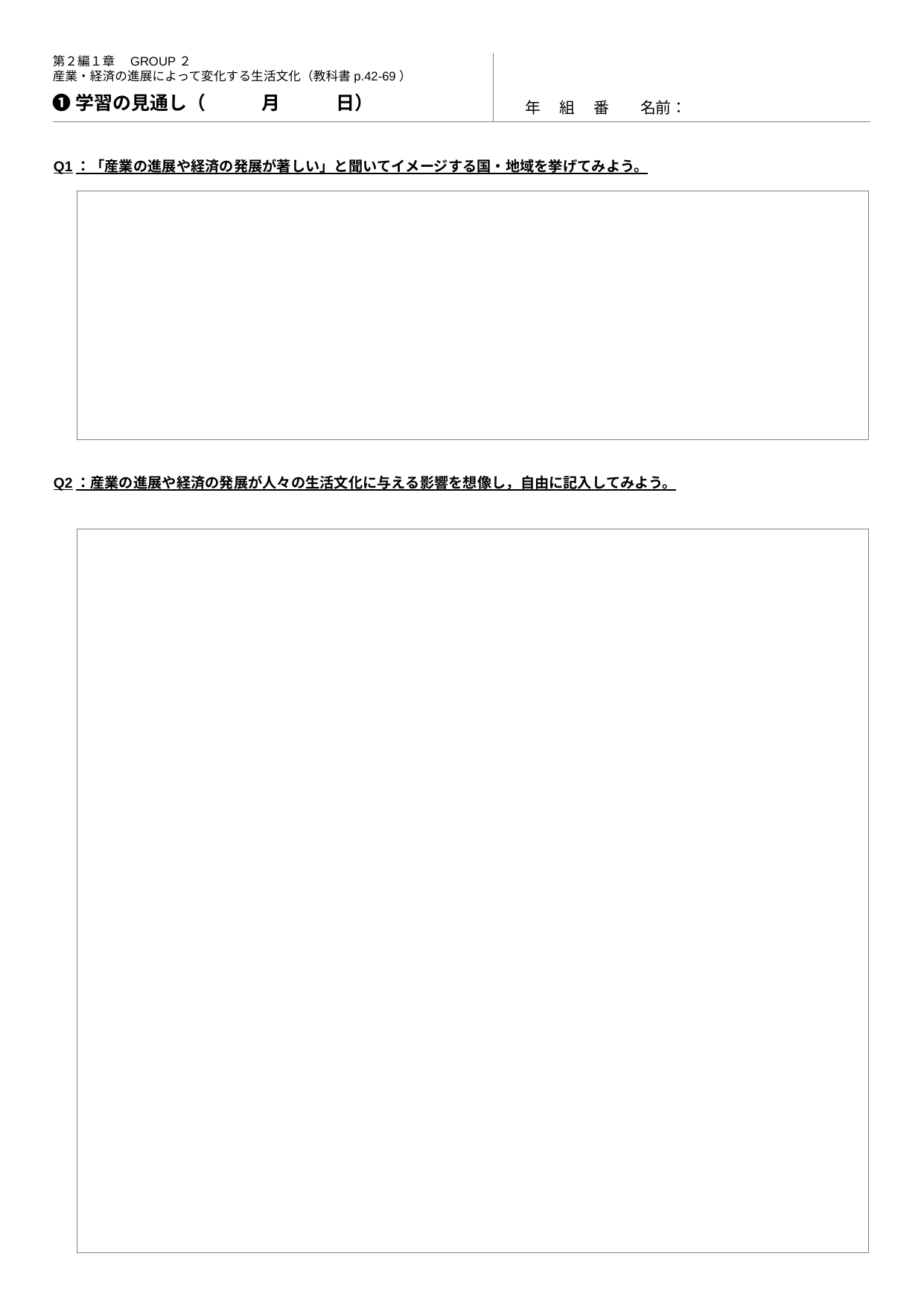

第２編１章　GROUP２
産業・経済の進展によって変化する生活文化（教科書p.42-69）
❶学習の見通し（　　　月　　　日）
　 年　 組　 番　　名前：
Q1：「産業の進展や経済の発展が著しい」と聞いてイメージする国・地域を挙げてみよう。

Q2：産業の進展や経済の発展が人々の生活文化に与える影響を想像し，自由に記入してみよう。